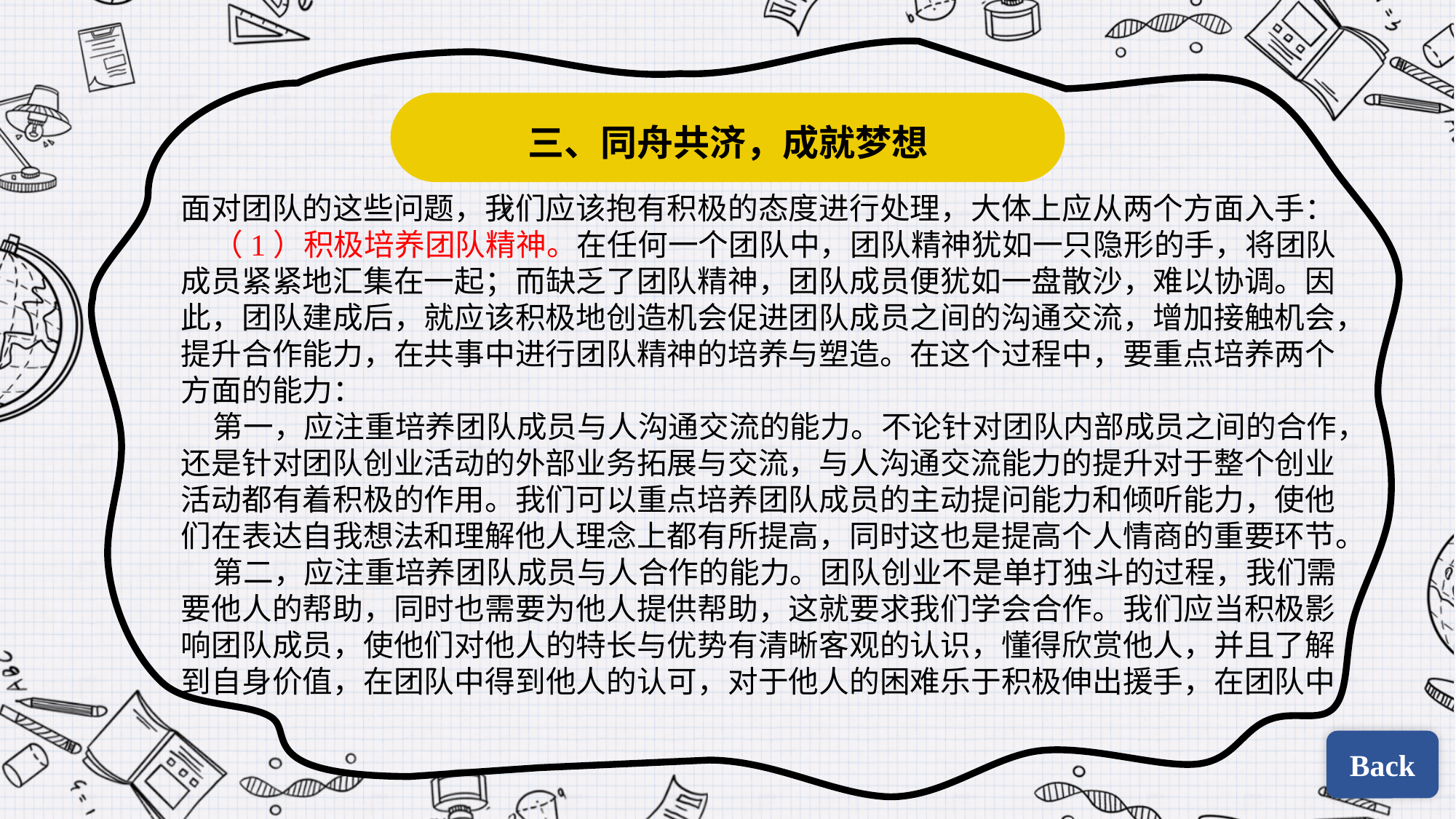

三、同舟共济，成就梦想
面对团队的这些问题，我们应该抱有积极的态度进行处理，大体上应从两个方面入手：
（1）积极培养团队精神。在任何一个团队中，团队精神犹如一只隐形的手，将团队成员紧紧地汇集在一起；而缺乏了团队精神，团队成员便犹如一盘散沙，难以协调。因此，团队建成后，就应该积极地创造机会促进团队成员之间的沟通交流，增加接触机会，提升合作能力，在共事中进行团队精神的培养与塑造。在这个过程中，要重点培养两个方面的能力：
第一，应注重培养团队成员与人沟通交流的能力。不论针对团队内部成员之间的合作，还是针对团队创业活动的外部业务拓展与交流，与人沟通交流能力的提升对于整个创业活动都有着积极的作用。我们可以重点培养团队成员的主动提问能力和倾听能力，使他们在表达自我想法和理解他人理念上都有所提高，同时这也是提高个人情商的重要环节。
第二，应注重培养团队成员与人合作的能力。团队创业不是单打独斗的过程，我们需要他人的帮助，同时也需要为他人提供帮助，这就要求我们学会合作。我们应当积极影响团队成员，使他们对他人的特长与优势有清晰客观的认识，懂得欣赏他人，并且了解到自身价值，在团队中得到他人的认可，对于他人的困难乐于积极伸出援手，在团队中

Back